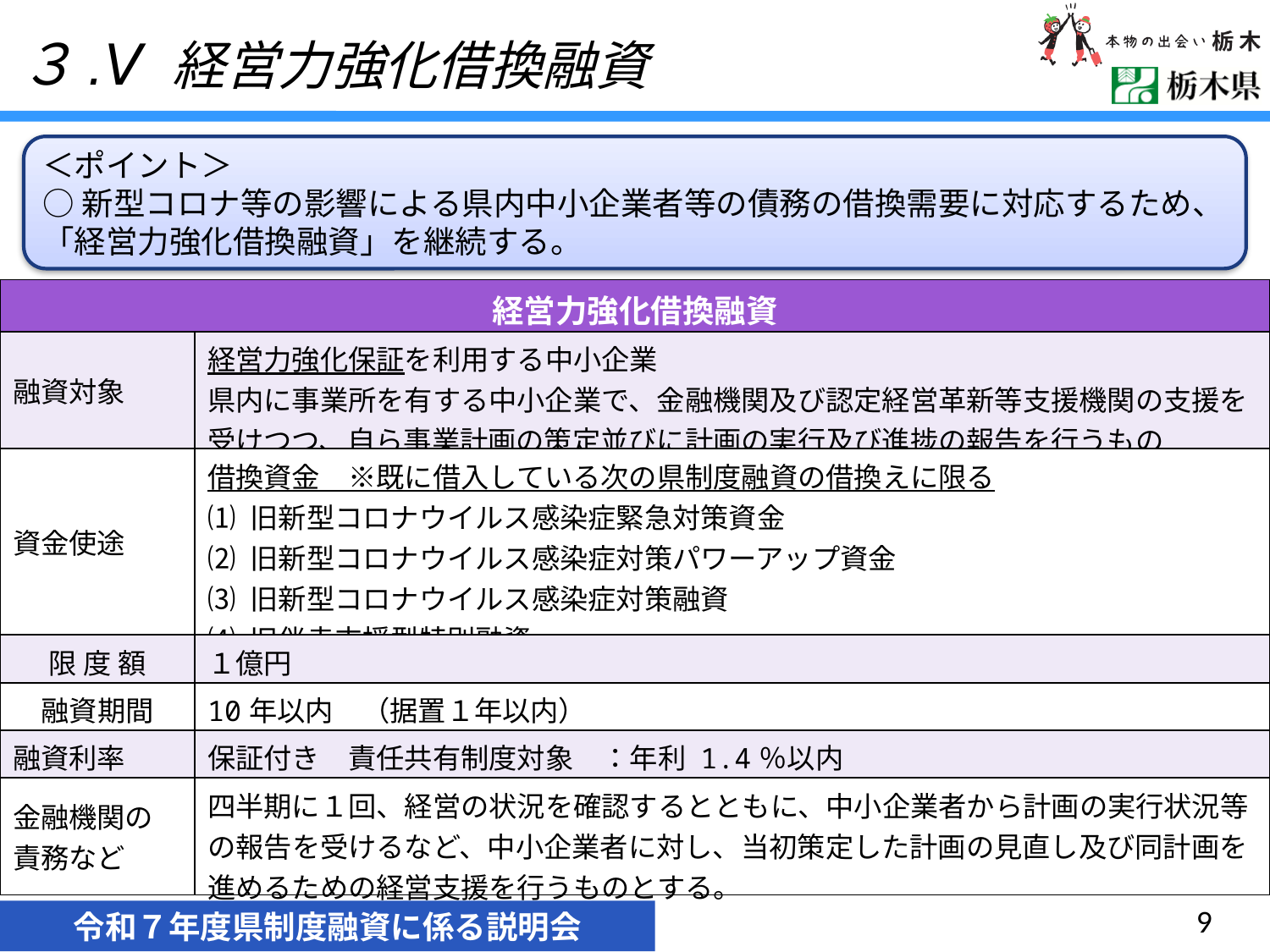

３.Ⅴ 経営力強化借換融資
＜ポイント＞
○新型コロナ等の影響による県内中小企業者等の債務の借換需要に対応するため、「経営力強化借換融資」を継続する。
| 経営力強化借換融資 |  |
| --- | --- |
| 融資対象 | 経営力強化保証を利用する中小企業 県内に事業所を有する中小企業で、金融機関及び認定経営革新等支援機関の支援を受けつつ、自ら事業計画の策定並びに計画の実行及び進捗の報告を行うもの |
| 資金使途 | 借換資金　※既に借入している次の県制度融資の借換えに限る ⑴ 旧新型コロナウイルス感染症緊急対策資金 ⑵ 旧新型コロナウイルス感染症対策パワーアップ資金 ⑶ 旧新型コロナウイルス感染症対策融資 ⑷ 旧伴走支援型特別融資 |
| 限 度 額 | １億円 |
| 融資期間 | 10年以内　（据置１年以内） |
| 融資利率 | 保証付き　責任共有制度対象　：年利 1.4％以内 |
| 金融機関の 責務など | 四半期に１回、経営の状況を確認するとともに、中小企業者から計画の実行状況等の報告を受けるなど、中小企業者に対し、当初策定した計画の見直し及び同計画を進めるための経営支援を行うものとする。 |
9